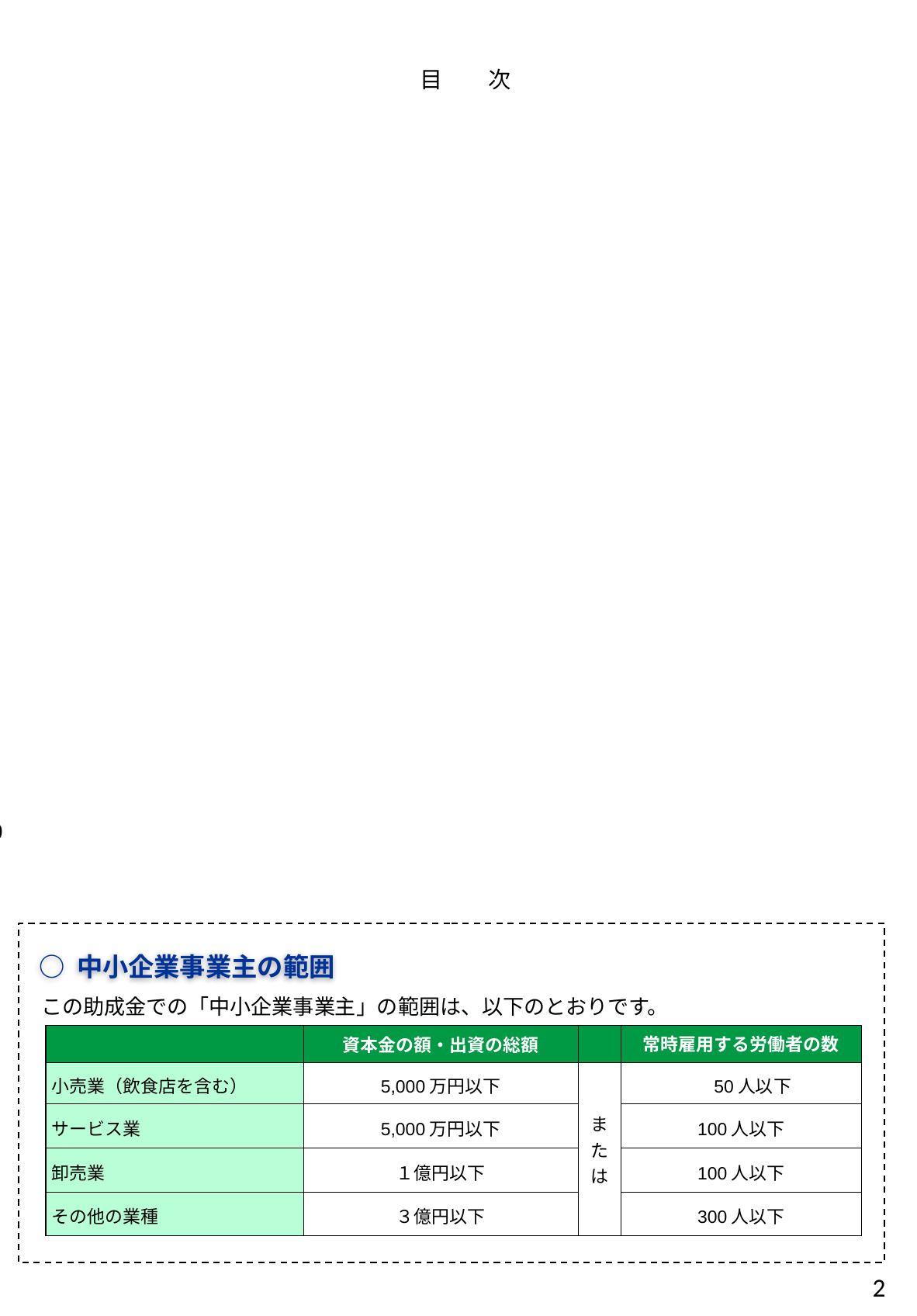

目　　次

＜Ⅰ.障害者職場定着支援コースの概要＞
  　　 １  助成の対象となる措置と労働者・・・・・・・・・・・・・・・３
 　　  ２  支給の対象となる事業主の要件・・・・・・・・・・・・・・・７
 　　  ３  ｢職場定着支援計画」について ・・・・・・・・・・・・・・・８

＜Ⅱ.各措置の概要＞
　措置１  柔軟な時間管理・休暇取得・・・・・・・・・・・・・・・・・９
　措置２  短時間労働者の勤務時間延長 ・・ ・・・・・・・・・・・・・11
　措置３  正規・無期転換・・・・・・・・・・・・・・・・・・・・・・14
　措置４  職場支援員の配置・・・・・・・・・・・・・・・・・・・・・17
　措置５  職場復帰支援・・・・・・・・・・・・・・・・・・・・・・・20
　措置６  社内理解の促進・・・・・・・・・・・・・・・・・・・・・・23

＜Ⅲ.その他＞
  　　１  支給申請・受給手続き ・・・・・・・・・・・・・・・・・・・25
　　2  対象難治性疾患一覧 ・・・・・・・・・・・・・・・・・・・・26
　　3  対象労働者確認書類一覧 ・・・・・・・・・・・・・・・・・・27
　　4  留意事項 ・・・・・・・・・・・・・・・・・・・・・・・・・29

○ 中小企業事業主の範囲
この助成金での「中小企業事業主」の範囲は、以下のとおりです。
|  | 資本金の額・出資の総額 |  | 常時雇用する労働者の数 |
| --- | --- | --- | --- |
| 小売業（飲食店を含む） | 5,000万円以下 | または | 50人以下 |
| サービス業 | 5,000万円以下 |  | 100人以下 |
| 卸売業 | １億円以下 |  | 100人以下 |
| その他の業種 | ３億円以下 |  | 300人以下 |
2